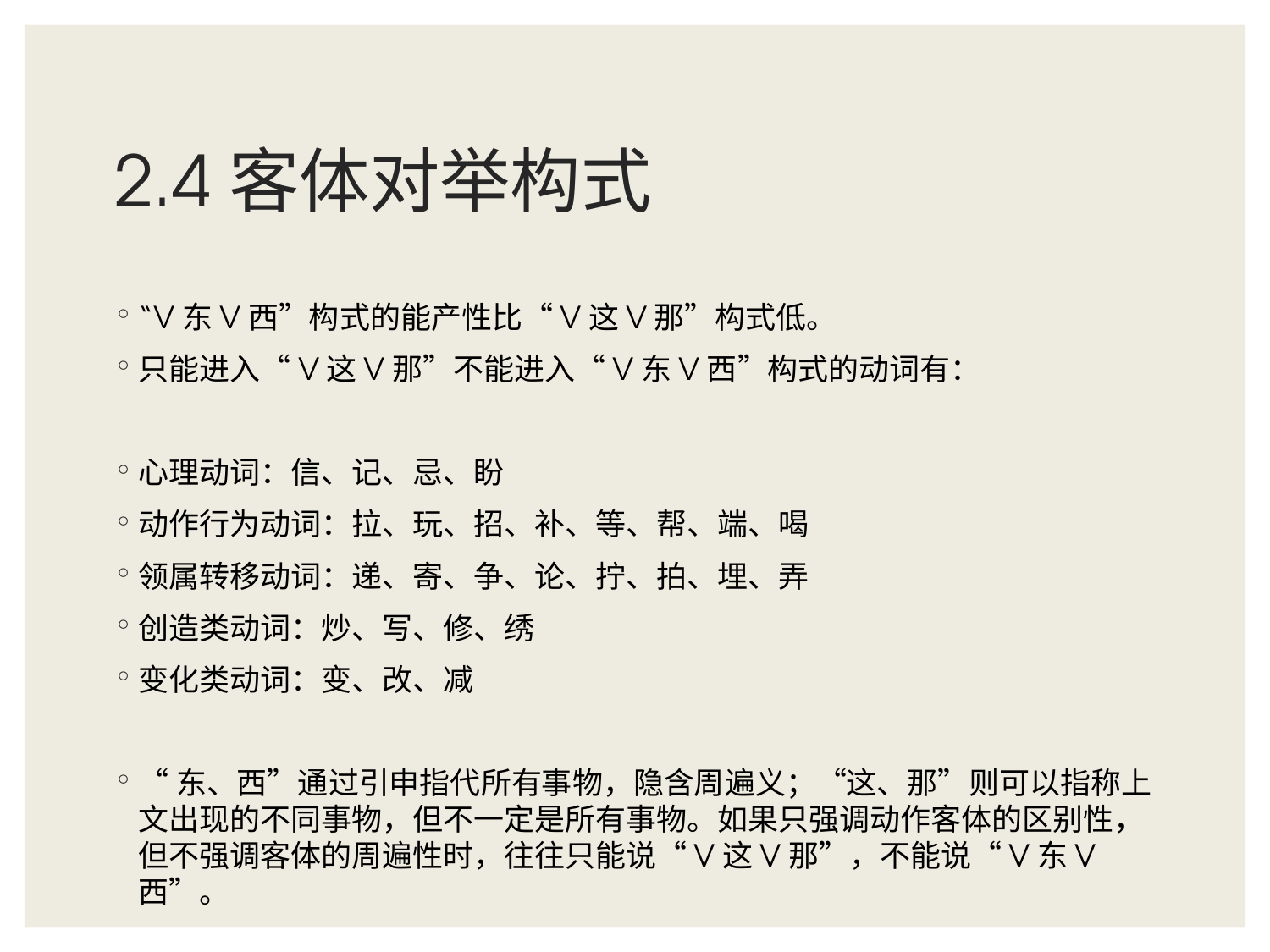

# 2.4客体对举构式
“V东V西”构式的能产性比“V这V那”构式低。
只能进入“V这V那”不能进入“V东V西”构式的动词有：

心理动词：信、记、忌、盼
动作行为动词：拉、玩、招、补、等、帮、端、喝
领属转移动词：递、寄、争、论、拧、拍、埋、弄
创造类动词：炒、写、修、绣
变化类动词：变、改、减

“东、西”通过引申指代所有事物，隐含周遍义；“这、那”则可以指称上文出现的不同事物，但不一定是所有事物。如果只强调动作客体的区别性，但不强调客体的周遍性时，往往只能说“V这V那”，不能说“V东V西”。